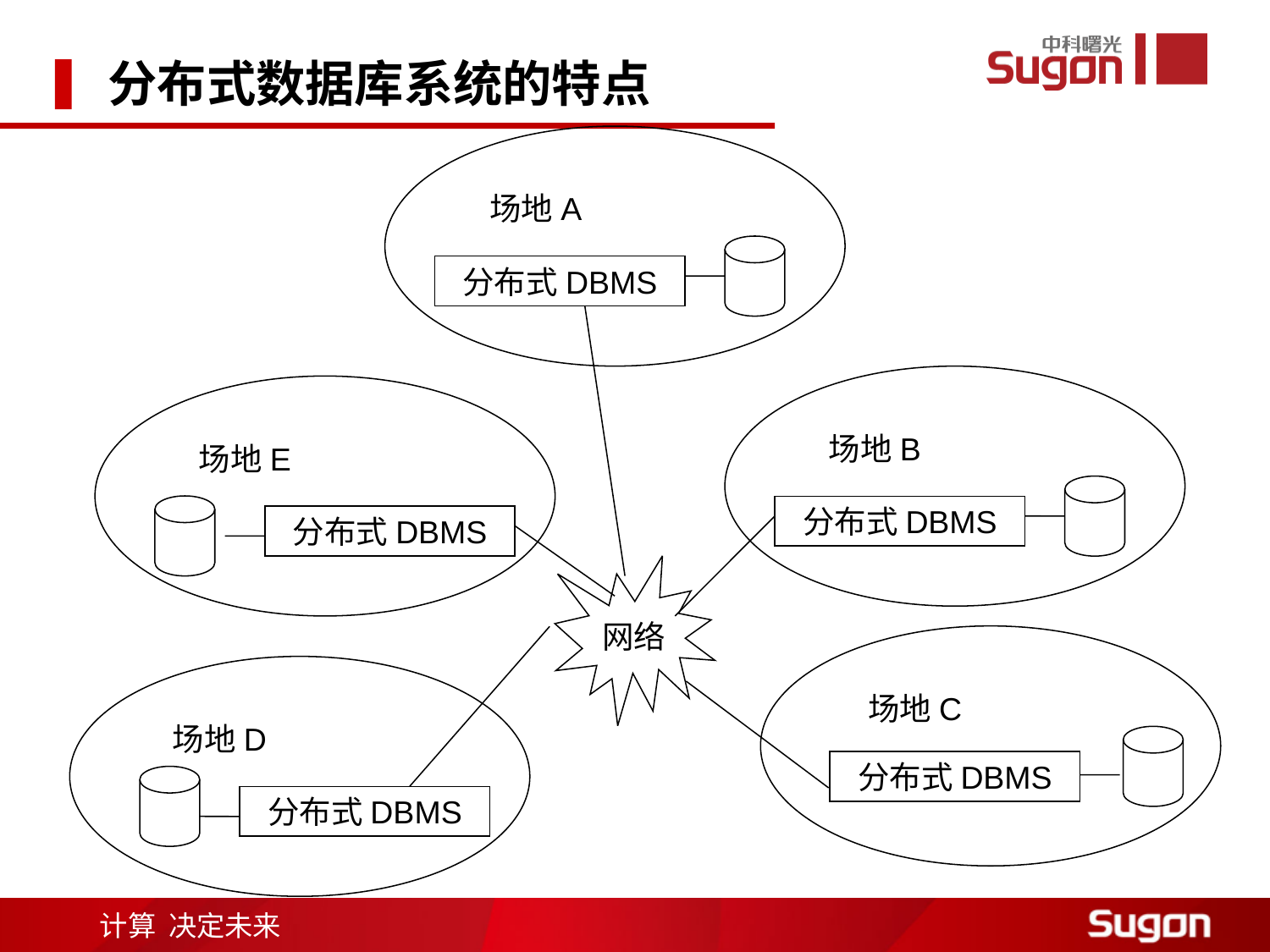

分布式数据库系统的特点

场地A

分布式DBMS

场地B

场地E

分布式DBMS
分布式DBMS

网络
场地C

场地D

分布式DBMS

分布式DBMS